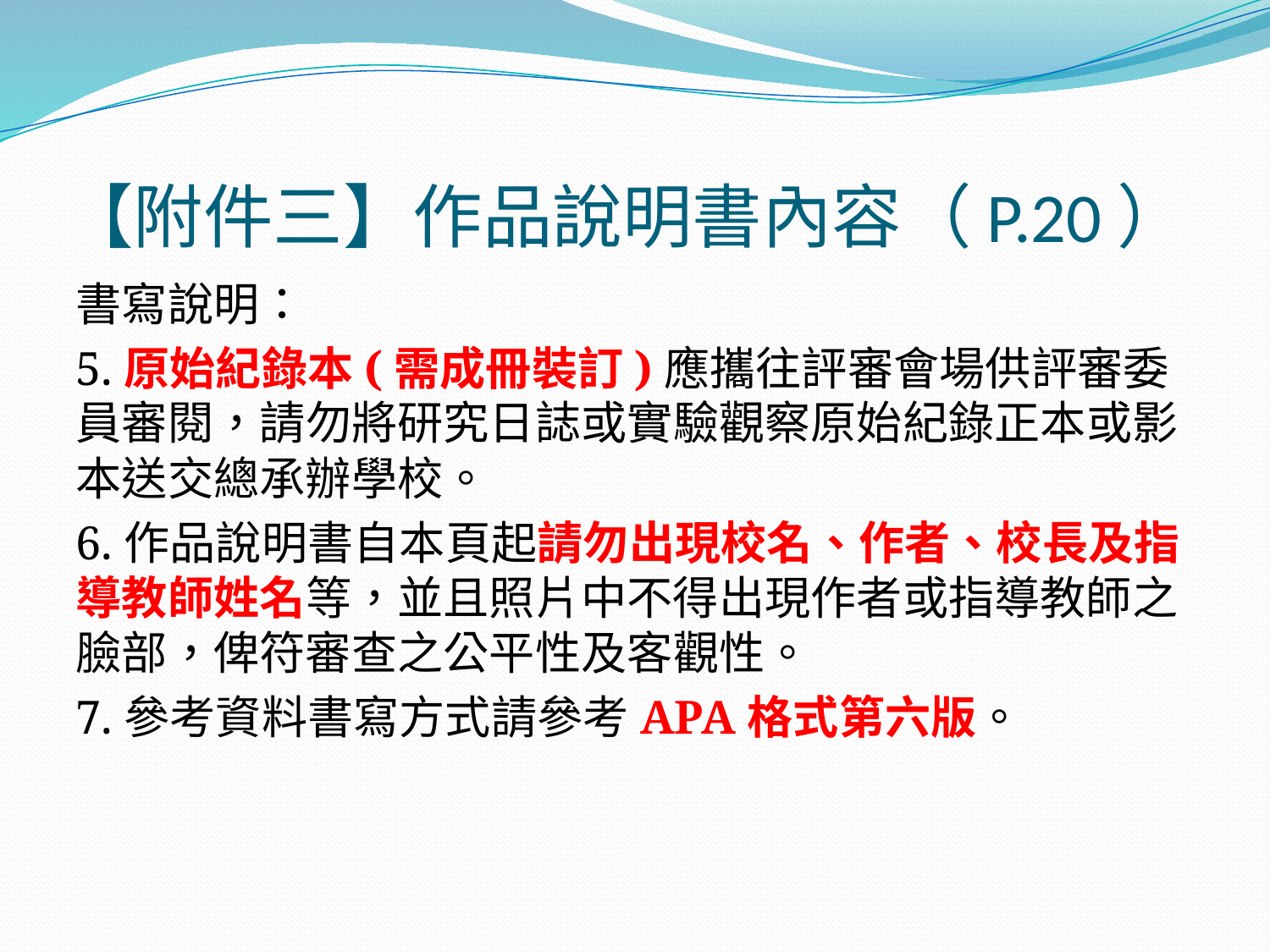

# 【附件三】作品說明書內容（P.20）
書寫說明：
5.原始紀錄本(需成冊裝訂)應攜往評審會場供評審委員審閱，請勿將研究日誌或實驗觀察原始紀錄正本或影本送交總承辦學校。
6.作品說明書自本頁起請勿出現校名、作者、校長及指導教師姓名等，並且照片中不得出現作者或指導教師之臉部，俾符審查之公平性及客觀性。
7.參考資料書寫方式請參考APA格式第六版。